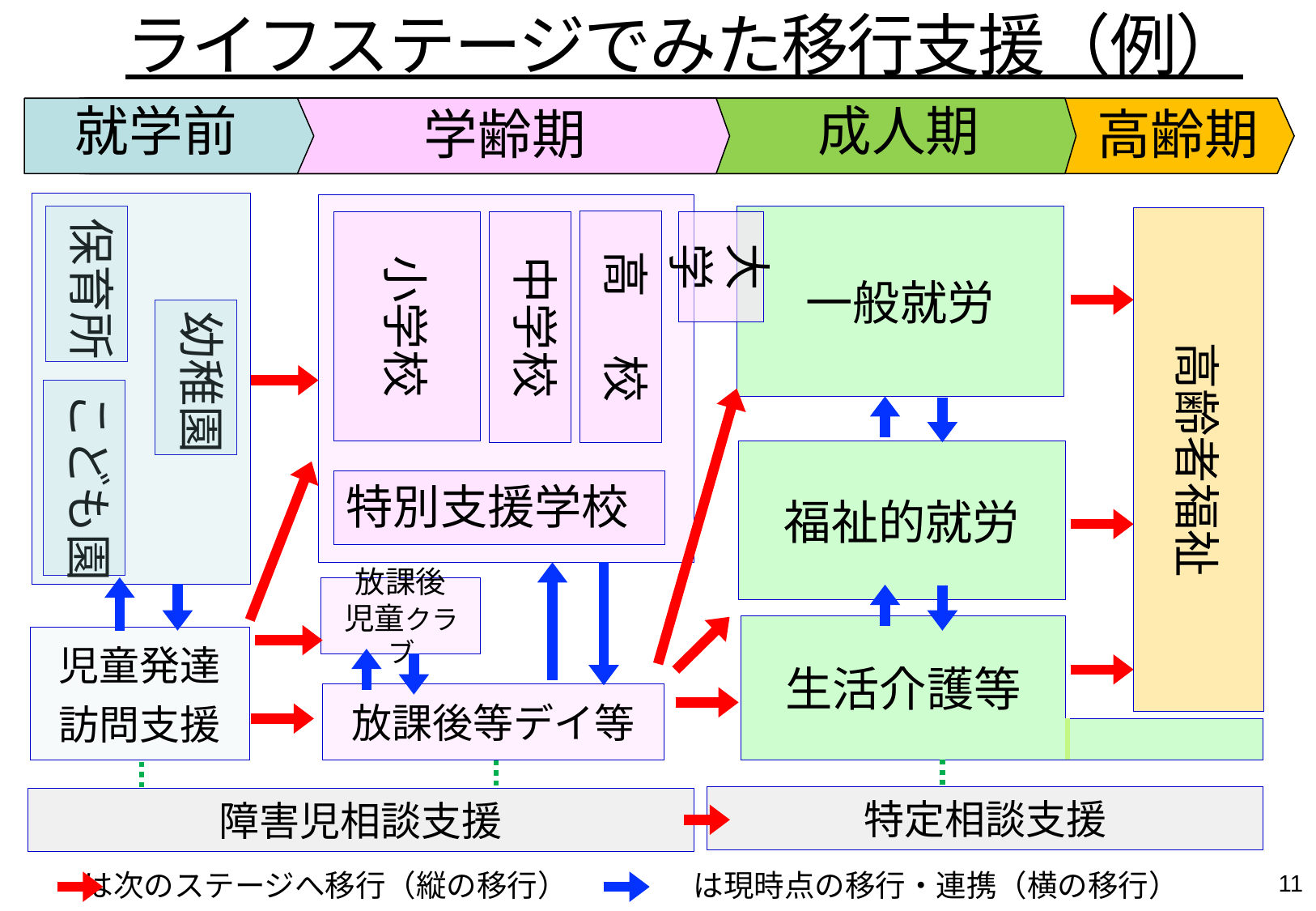

ライフステージでみた移行支援（例）
就学前
成人期
高齢期
学齢期

一般就労
保育所
高齢者福祉
高　 校
小学校
大学
中学校
幼稚園
こども園
福祉的就労
特別支援学校
放課後
児童クラブ
生活介護等
児童発達
訪問支援
放課後等デイ等

特定相談支援
障害児相談支援
※　　　は次のステージへ移行（縦の移行）　    　　 は現時点の移行・連携（横の移行）
11